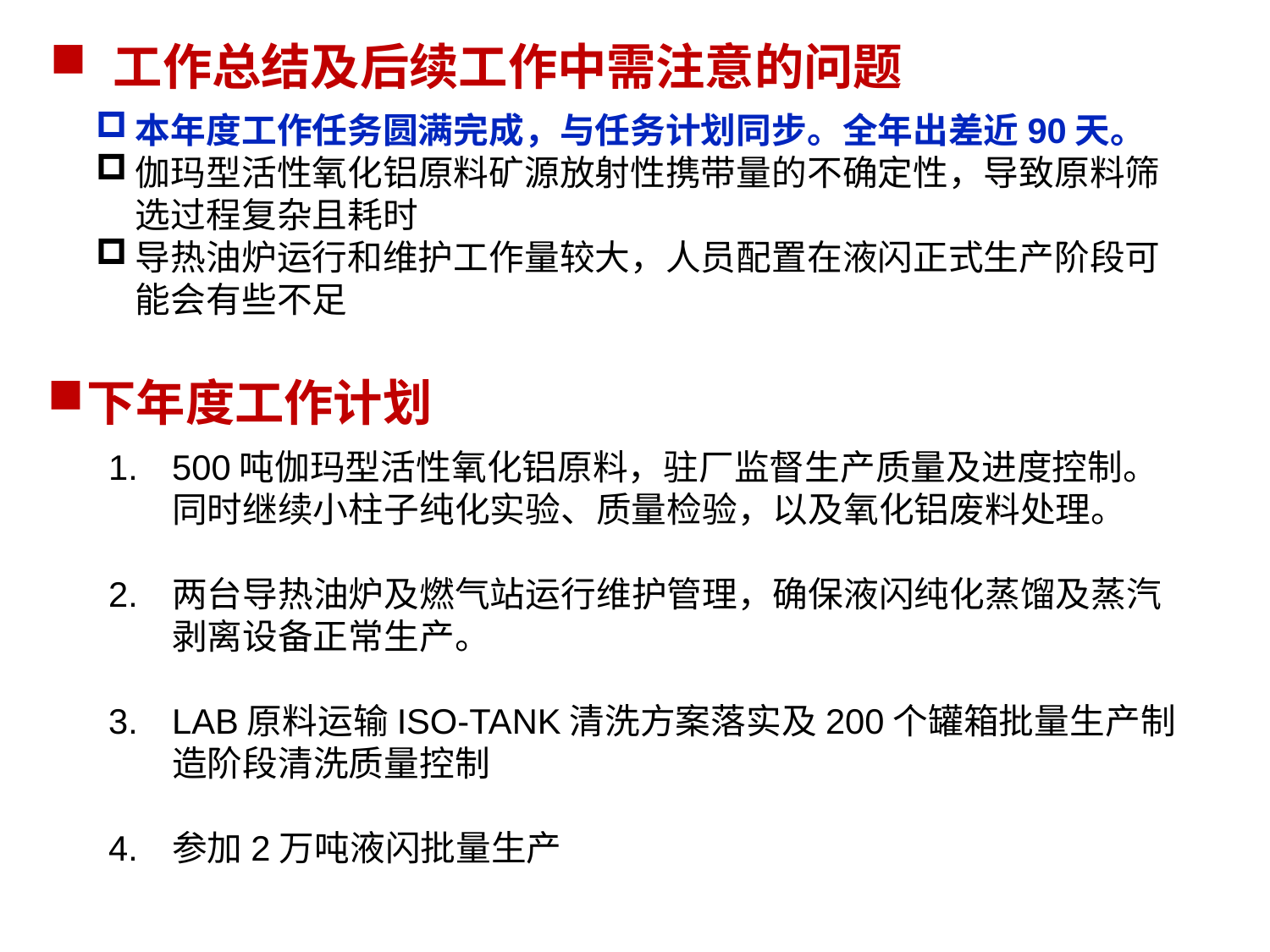

工作总结及后续工作中需注意的问题
本年度工作任务圆满完成，与任务计划同步。全年出差近90天。
伽玛型活性氧化铝原料矿源放射性携带量的不确定性，导致原料筛选过程复杂且耗时
导热油炉运行和维护工作量较大，人员配置在液闪正式生产阶段可能会有些不足

下年度工作计划
500吨伽玛型活性氧化铝原料，驻厂监督生产质量及进度控制。同时继续小柱子纯化实验、质量检验，以及氧化铝废料处理。

两台导热油炉及燃气站运行维护管理，确保液闪纯化蒸馏及蒸汽剥离设备正常生产。

LAB原料运输ISO-TANK清洗方案落实及200个罐箱批量生产制造阶段清洗质量控制

参加2万吨液闪批量生产